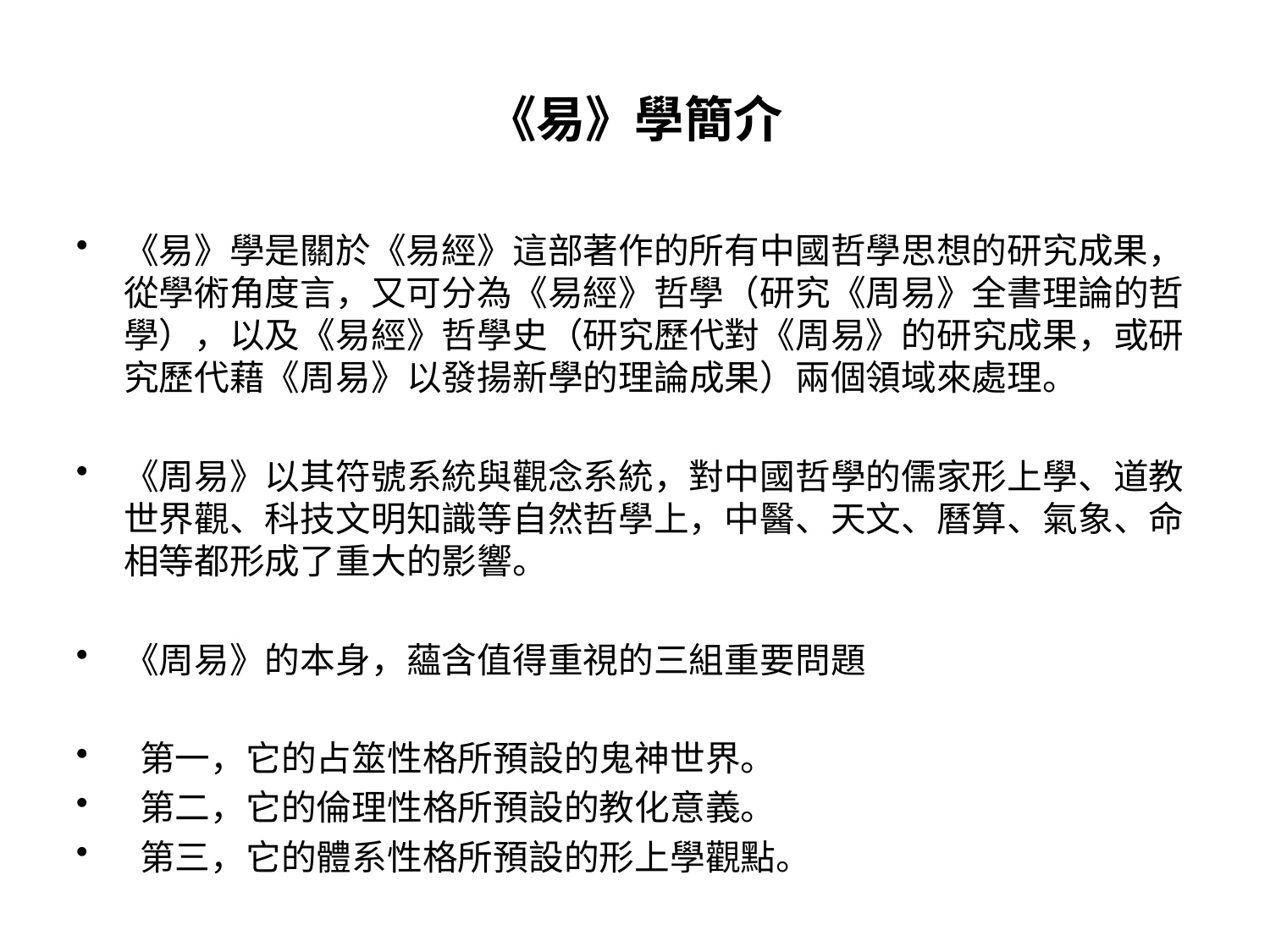

# 《易》學簡介
《易》學是關於《易經》這部著作的所有中國哲學思想的研究成果，從學術角度言，又可分為《易經》哲學（研究《周易》全書理論的哲學），以及《易經》哲學史（研究歷代對《周易》的研究成果，或研究歷代藉《周易》以發揚新學的理論成果）兩個領域來處理。

《周易》以其符號系統與觀念系統，對中國哲學的儒家形上學、道教世界觀、科技文明知識等自然哲學上，中醫、天文、曆算、氣象、命相等都形成了重大的影響。

《周易》的本身，蘊含值得重視的三組重要問題

 第一，它的占筮性格所預設的鬼神世界。
 第二，它的倫理性格所預設的教化意義。
 第三，它的體系性格所預設的形上學觀點。